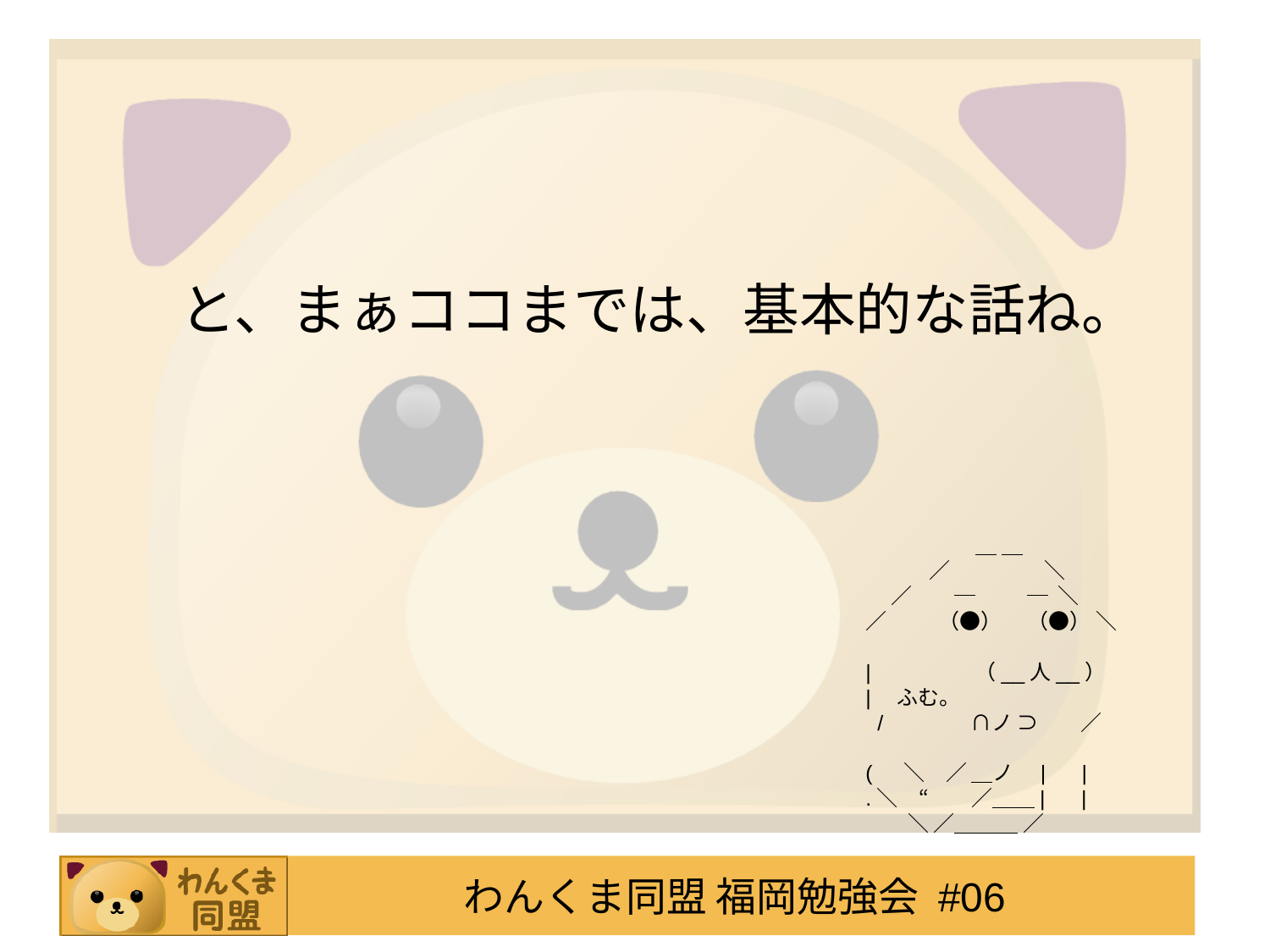

と、まぁココまでは、基本的な話ね。
　　　　 　＿ ＿
　　　／　　 　 　＼
　 ／　　─　 　 ─  ＼
／ 　　 （●） 　（●） ＼
|　 　　 　 （__人__）　 |　ふむ。
  /　 　 　  ∩ノ ⊃　　／
(　 ＼　／ ＿ノ　|　 |
.＼　“　　／＿＿|　 |
　　＼ ／＿＿＿ ／